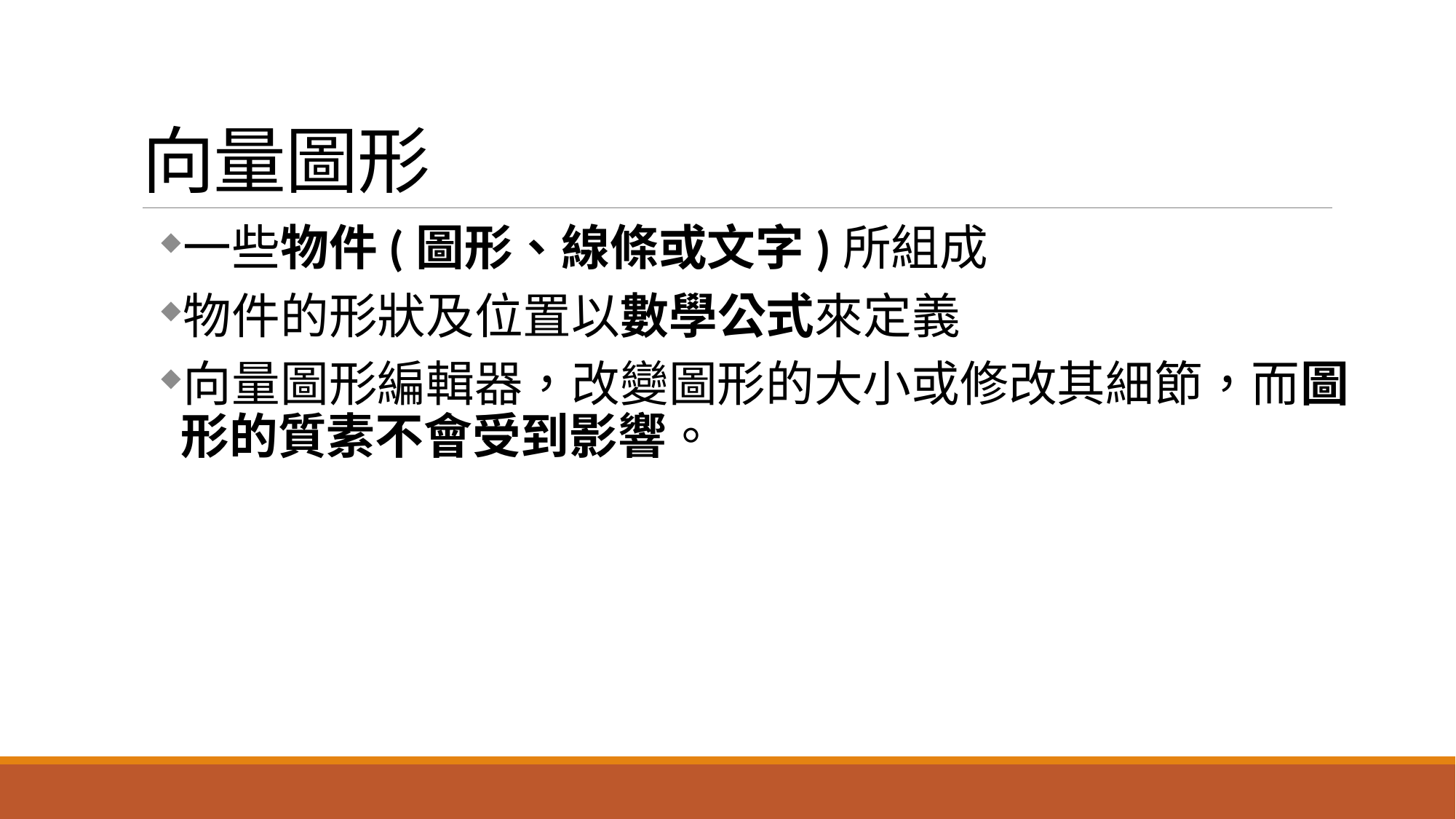

# 向量圖形
一些物件(圖形、線條或文字)所組成
物件的形狀及位置以數學公式來定義
向量圖形編輯器，改變圖形的大小或修改其細節，而圖形的質素不會受到影響。